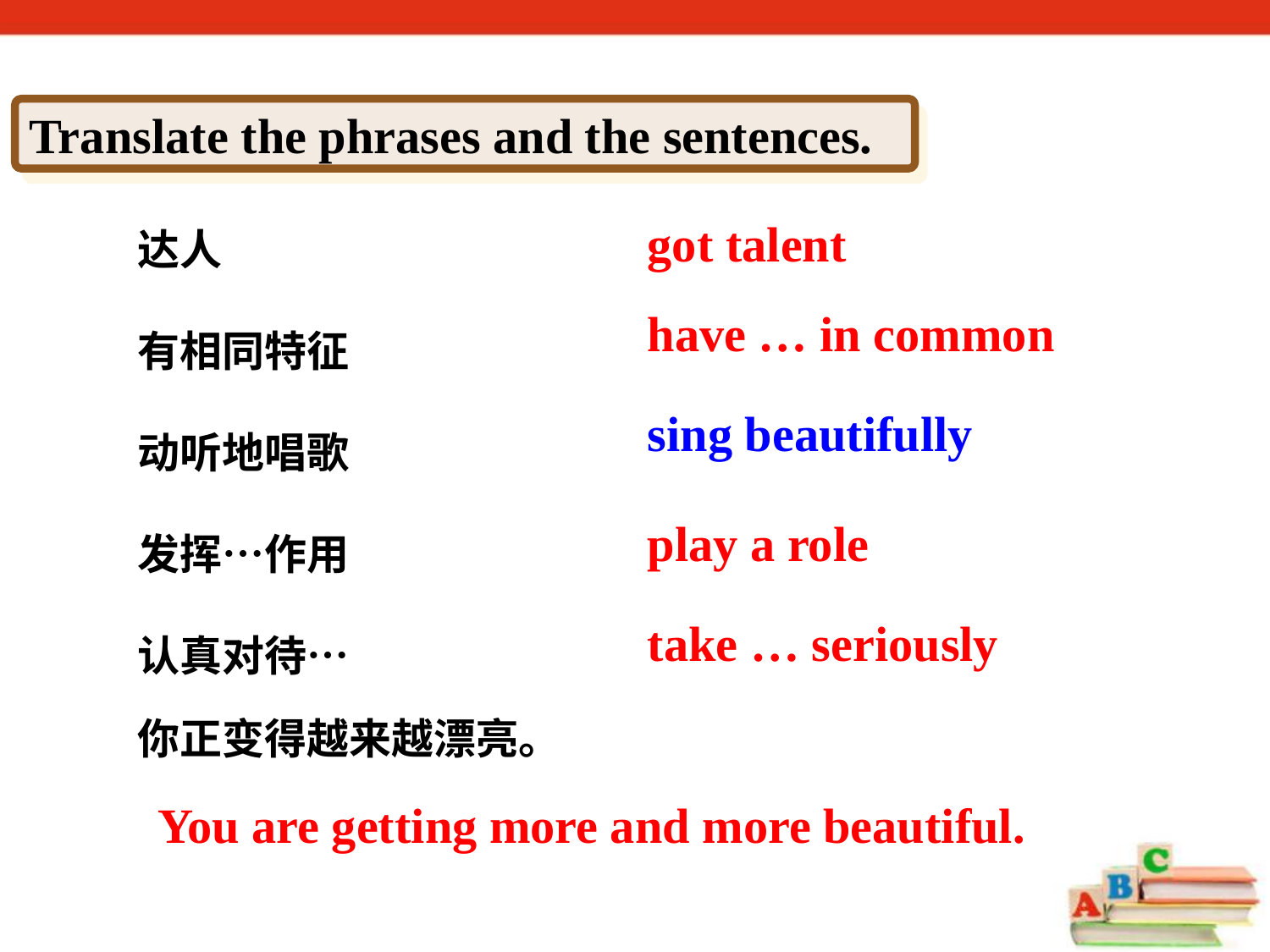

Translate the phrases and the sentences.
got talent
达人

有相同特征

动听地唱歌

发挥…作用

认真对待…
have … in common
sing beautifully
play a role
take … seriously
你正变得越来越漂亮。
You are getting more and more beautiful.